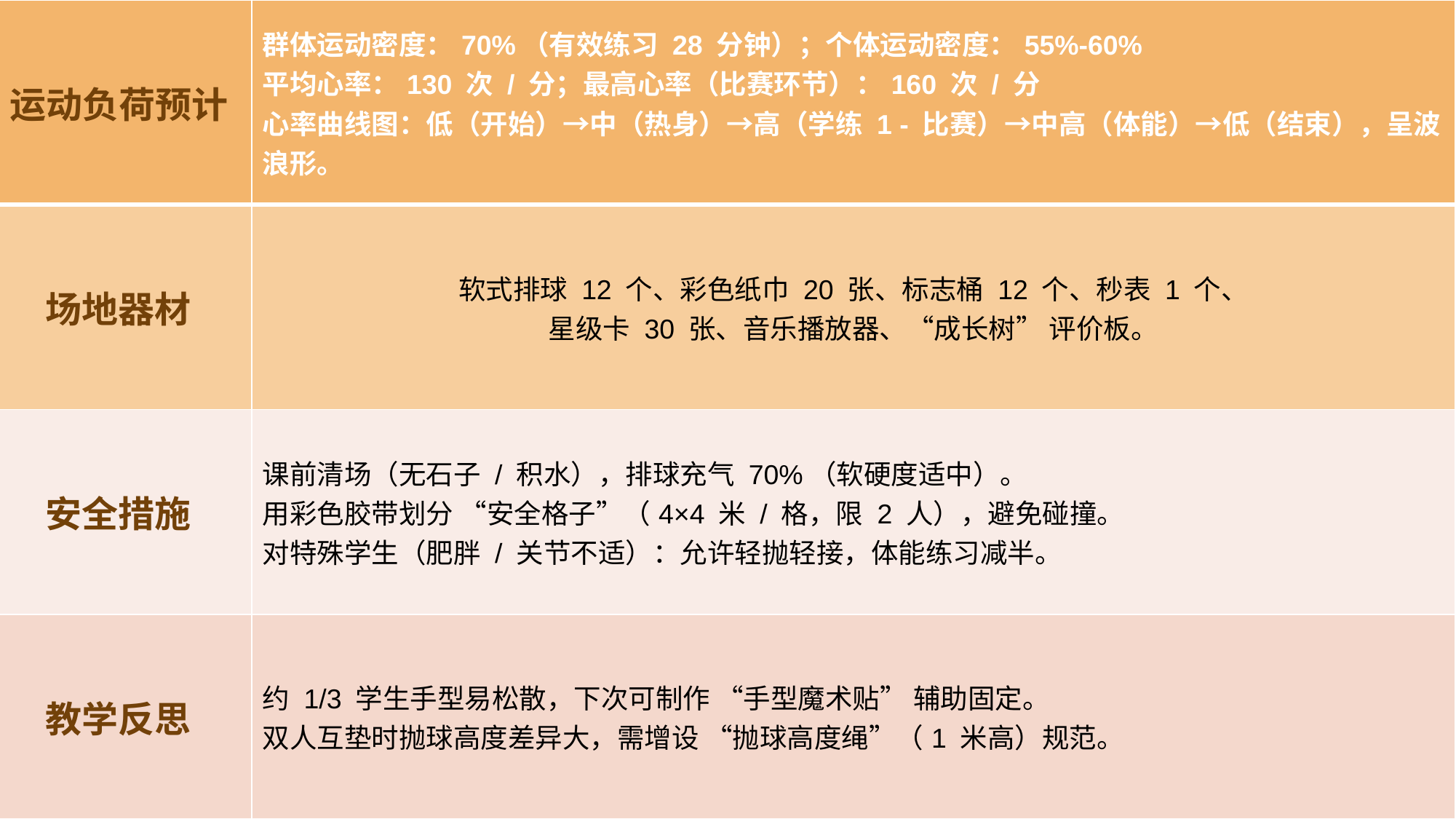

| 运动负荷预计 | 群体运动密度：70%（有效练习 28 分钟）；个体运动密度：55%-60% 平均心率：130 次 / 分；最高心率（比赛环节）：160 次 / 分 心率曲线图：低（开始）→中（热身）→高（学练 1 - 比赛）→中高（体能）→低（结束），呈波浪形。 |
| --- | --- |
| 场地器材 | 软式排球 12 个、彩色纸巾 20 张、标志桶 12 个、秒表 1 个、 星级卡 30 张、音乐播放器、“成长树” 评价板。 |
| 安全措施 | 课前清场（无石子 / 积水），排球充气 70%（软硬度适中）。 用彩色胶带划分 “安全格子”（4×4 米 / 格，限 2 人），避免碰撞。 对特殊学生（肥胖 / 关节不适）：允许轻抛轻接，体能练习减半。 |
| 教学反思 | 约 1/3 学生手型易松散，下次可制作 “手型魔术贴” 辅助固定。 双人互垫时抛球高度差异大，需增设 “抛球高度绳”（1 米高）规范。 |